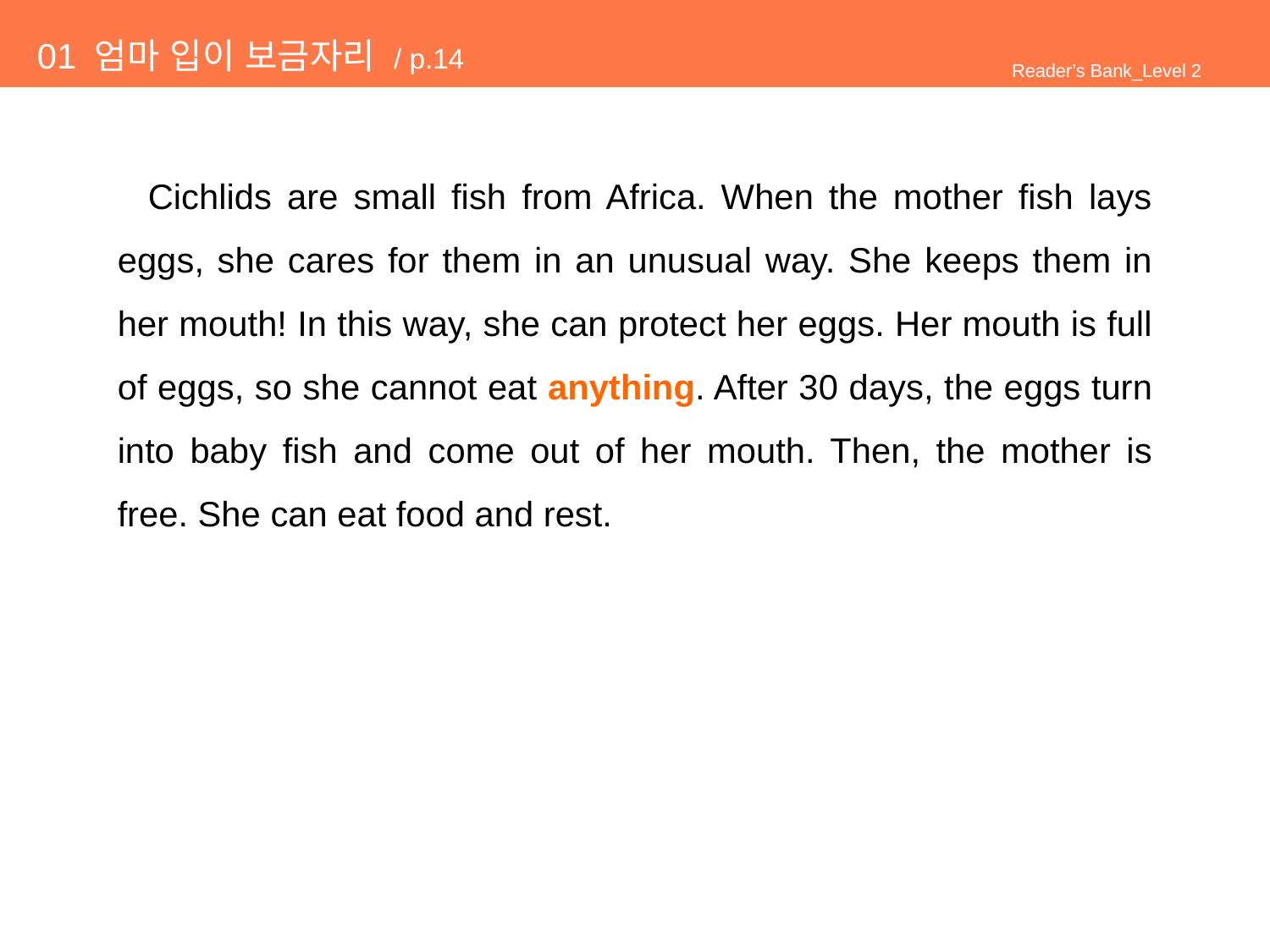

# 01 엄마 입이 보금자리 / p.14
Reader’s Bank_Level 2

  Cichlids are small fish from Africa. When the mother fish lays eggs, she cares for them in an unusual way. She keeps them in her mouth! In this way, she can protect her eggs. Her mouth is full of eggs, so she cannot eat anything. After 30 days, the eggs turn into baby fish and come out of her mouth. Then, the mother is free. She can eat food and rest.